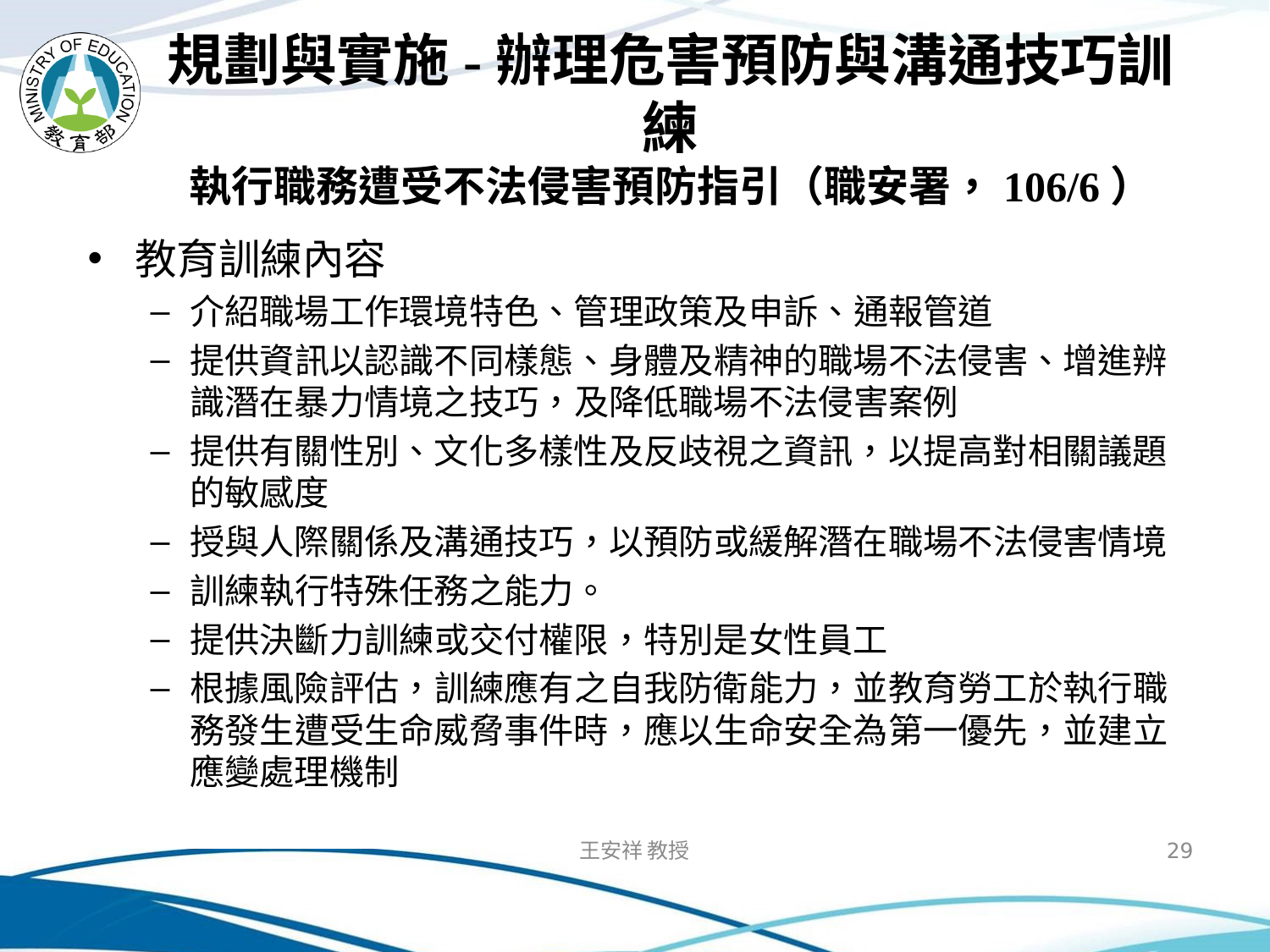

# 規劃與實施-辦理危害預防與溝通技巧訓練 執行職務遭受不法侵害預防指引（職安署，106/6）
教育訓練內容
介紹職場工作環境特色、管理政策及申訴、通報管道
提供資訊以認識不同樣態、身體及精神的職場不法侵害、增進辨識潛在暴力情境之技巧，及降低職場不法侵害案例
提供有關性別、文化多樣性及反歧視之資訊，以提高對相關議題的敏感度
授與人際關係及溝通技巧，以預防或緩解潛在職場不法侵害情境
訓練執行特殊任務之能力。
提供決斷力訓練或交付權限，特別是女性員工
根據風險評估，訓練應有之自我防衛能力，並教育勞工於執行職務發生遭受生命威脅事件時，應以生命安全為第一優先，並建立應變處理機制

王安祥 教授
29